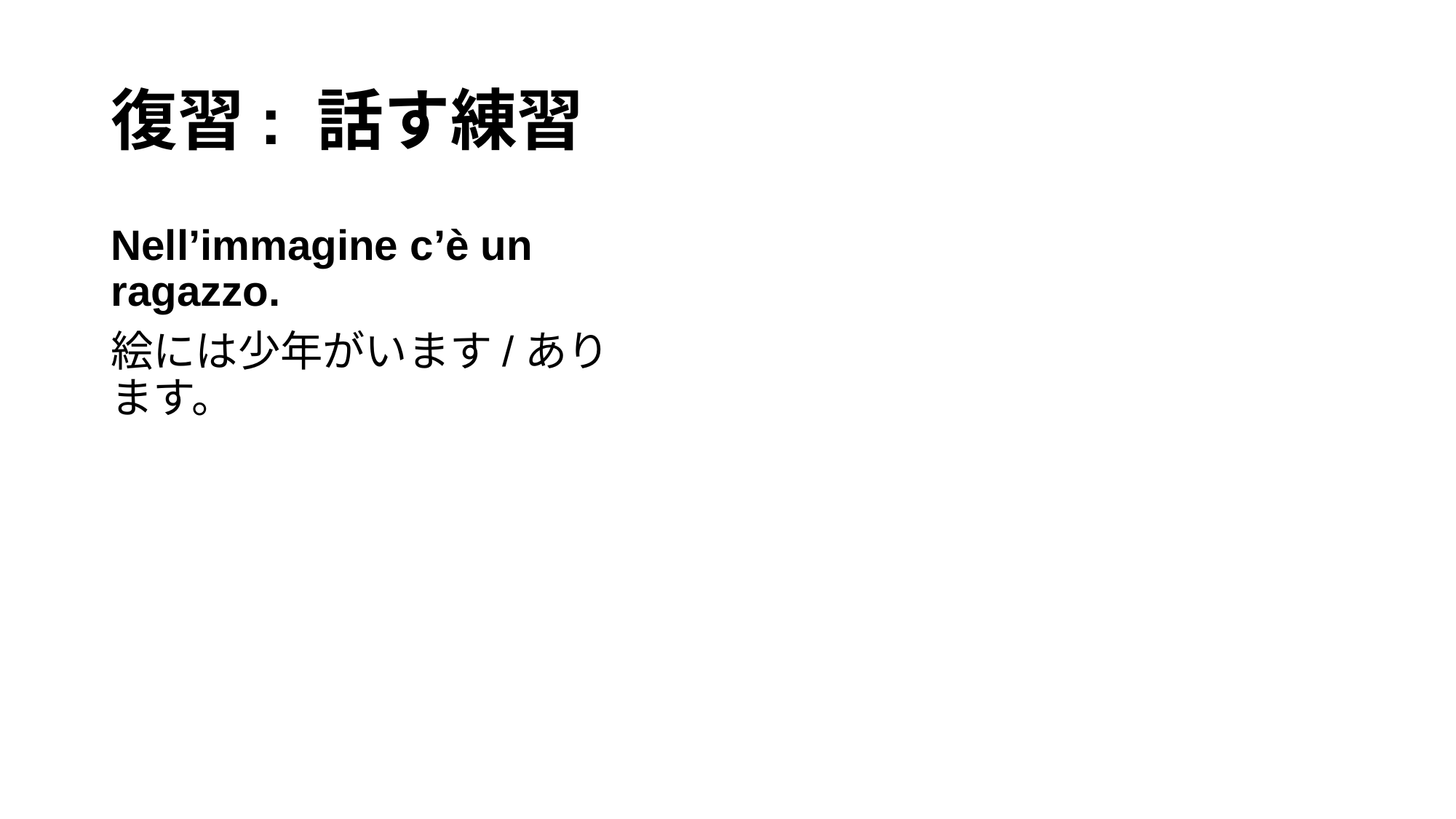

# 復習: 話す練習
Nell’immagine c’è un ragazzo.
絵には少年がいます/あります。